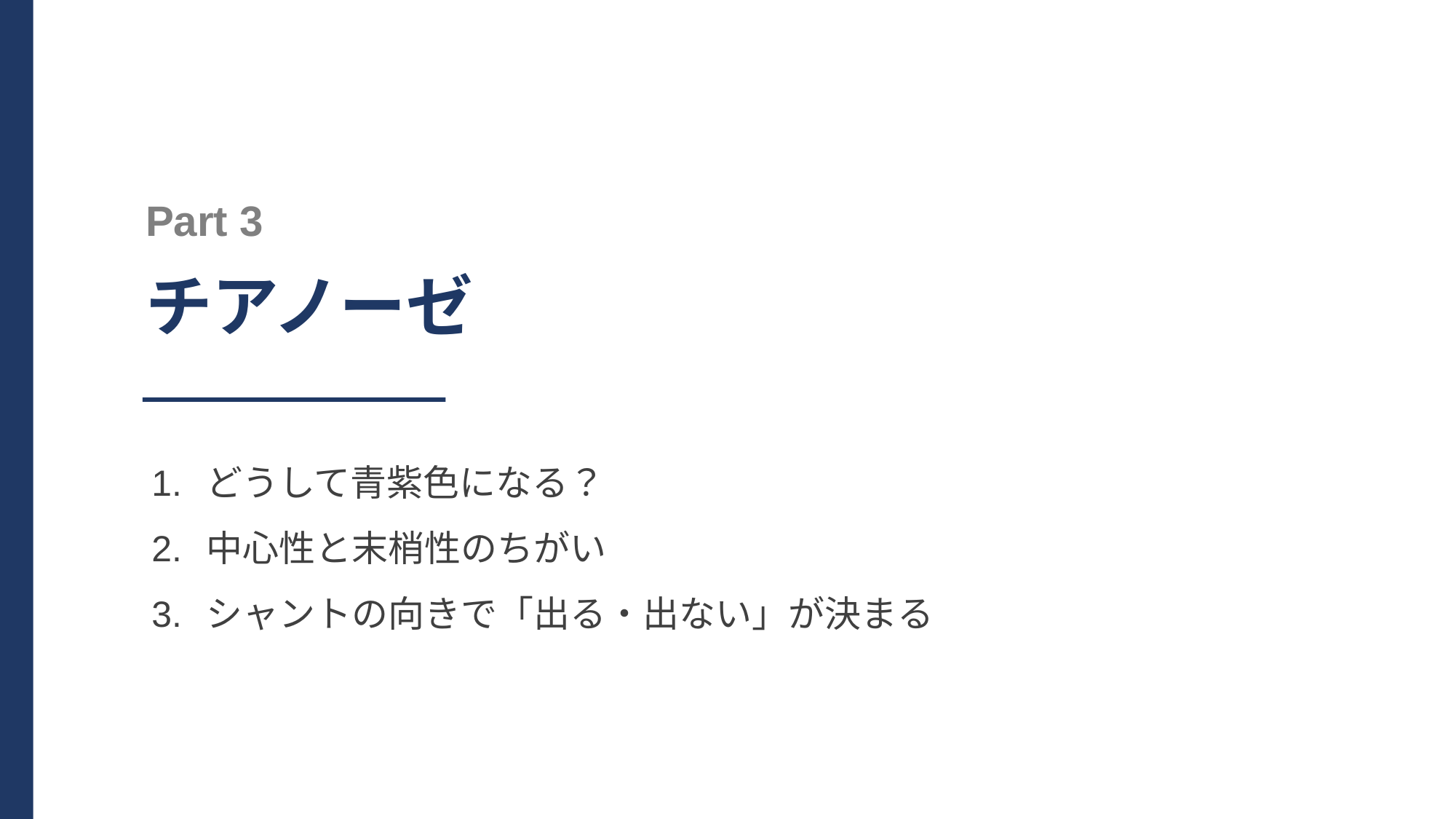

Part 3
チアノーゼ

どうして青紫色になる？
中心性と末梢性のちがい
シャントの向きで「出る・出ない」が決まる